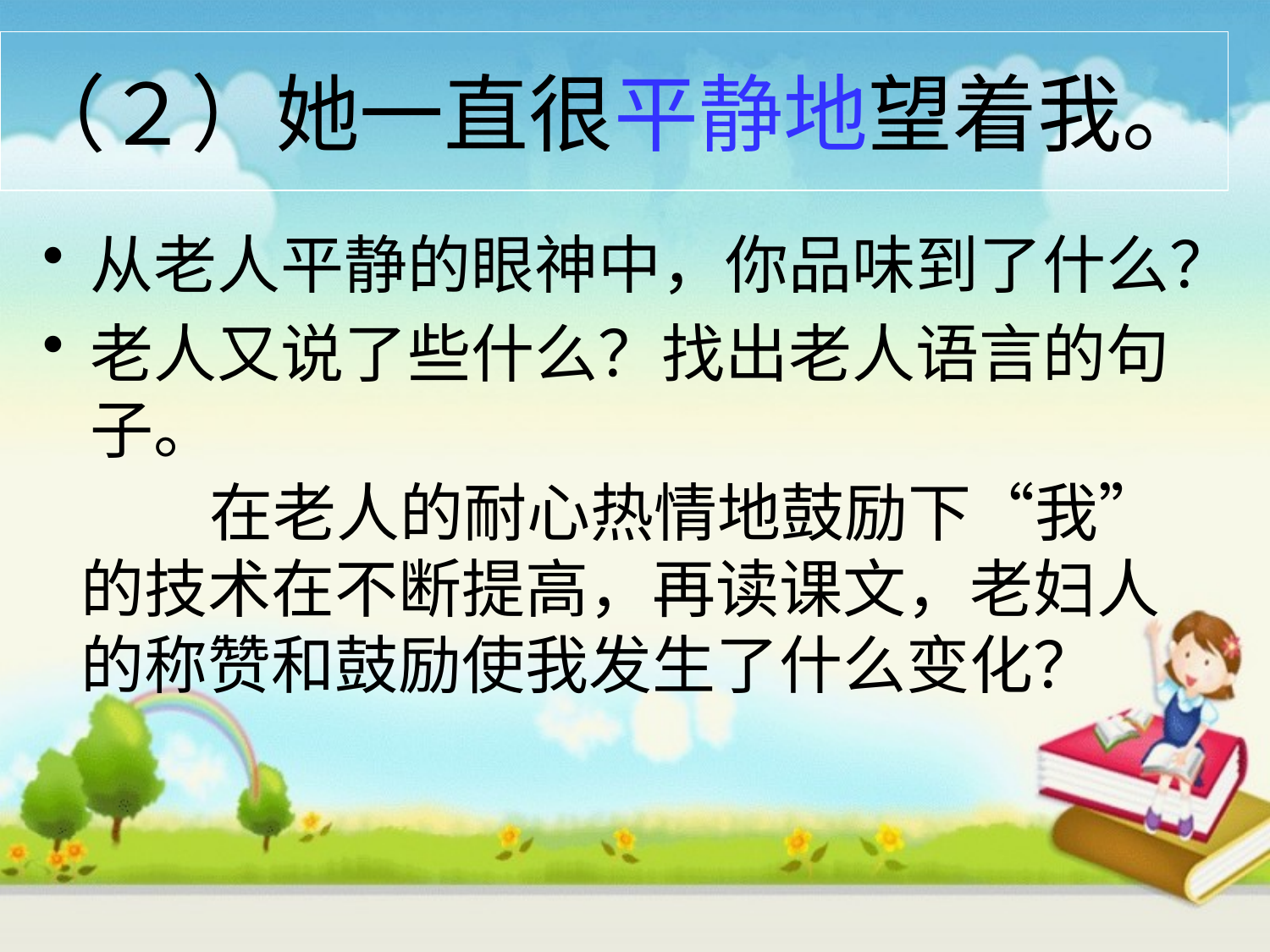

# （２）她一直很平静地望着我。
从老人平静的眼神中，你品味到了什么？
老人又说了些什么？找出老人语言的句子。

        在老人的耐心热情地鼓励下“我”的技术在不断提高，再读课文，老妇人的称赞和鼓励使我发生了什么变化？